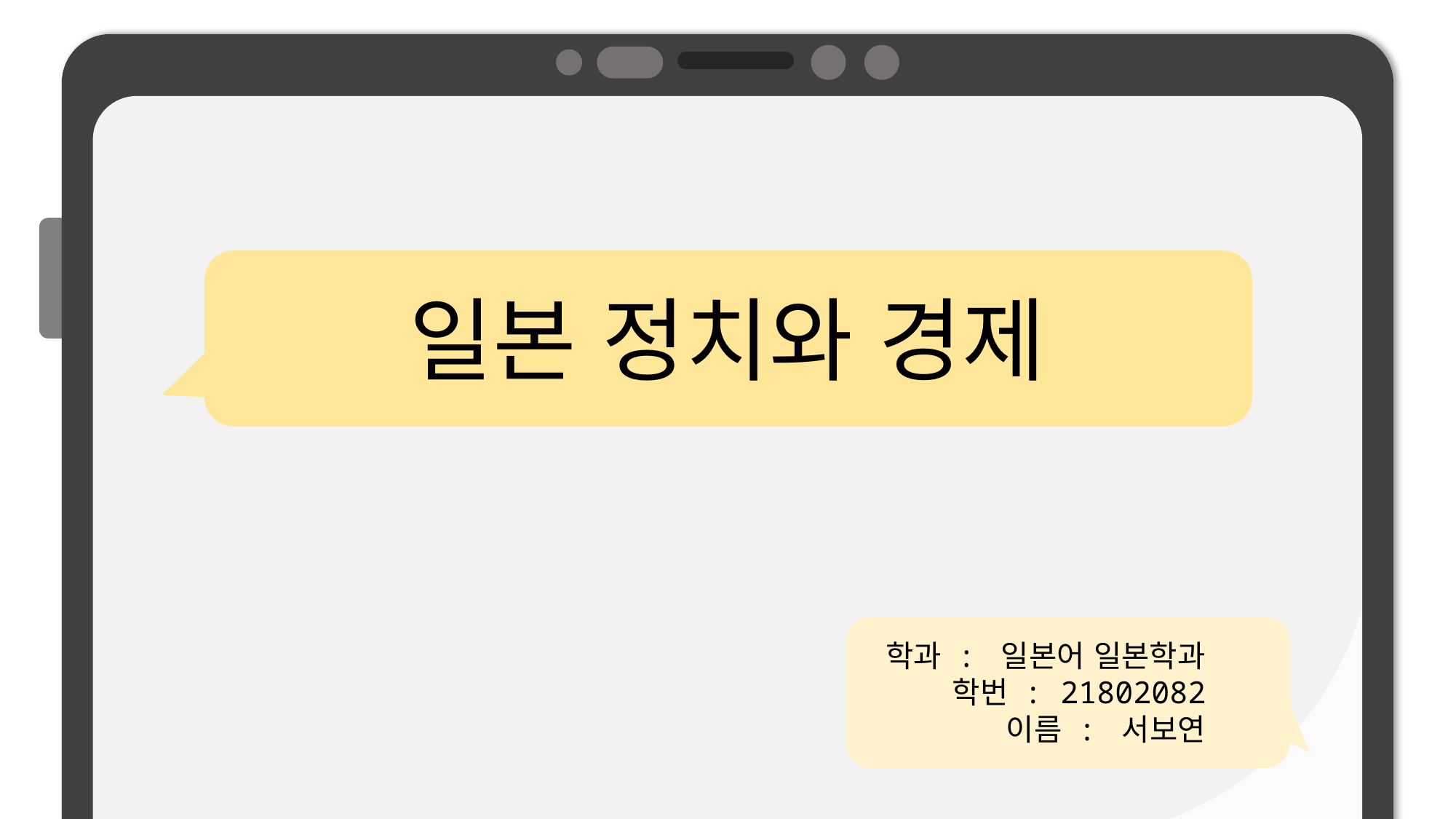

일본 정치와 경제

학과 : 일본어 일본학과
학번 : 21802082
이름 : 서보연